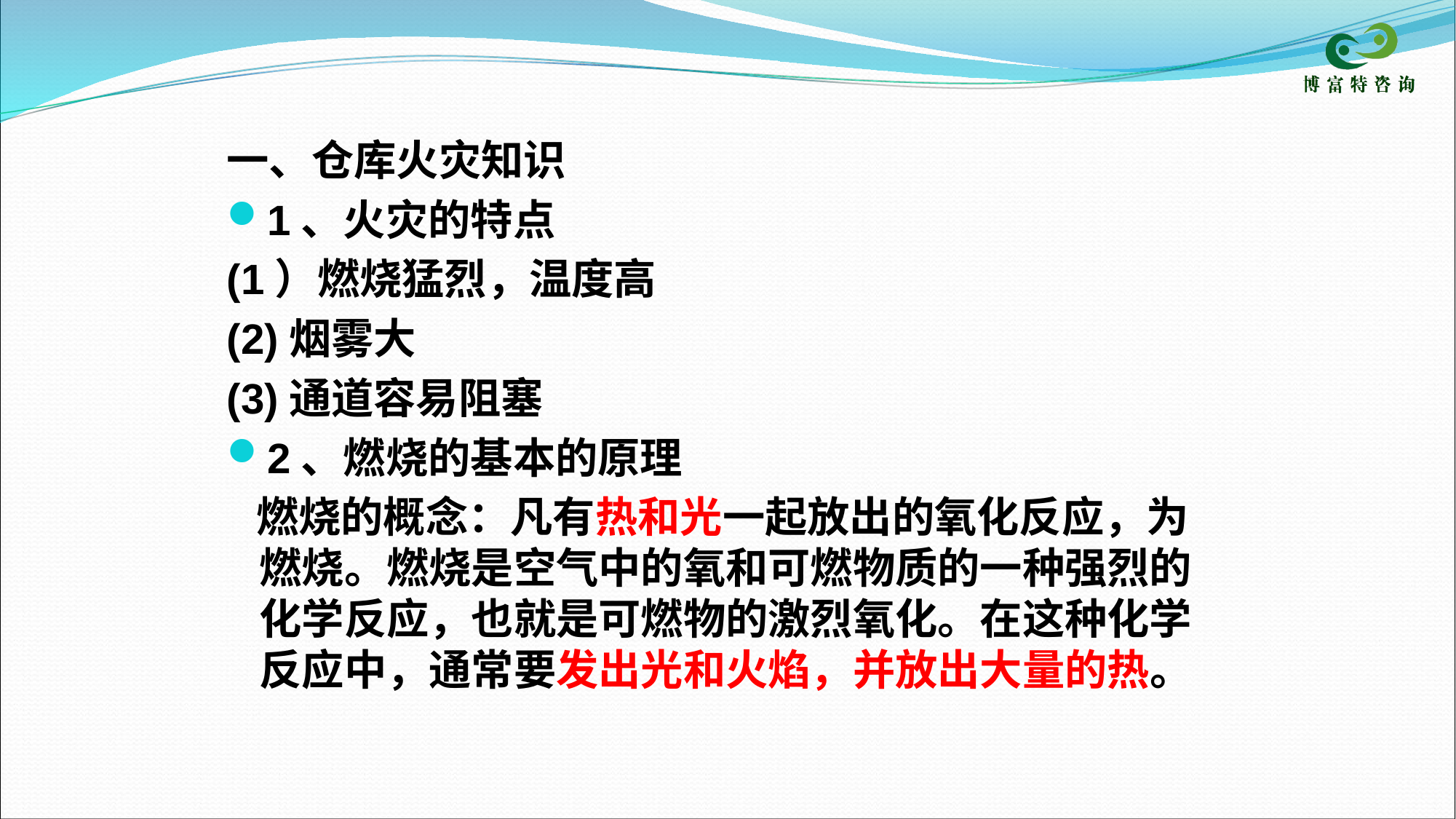

一、仓库火灾知识
1、火灾的特点
(1）燃烧猛烈，温度高
(2)烟雾大
(3)通道容易阻塞
2、燃烧的基本的原理
  燃烧的概念：凡有热和光一起放出的氧化反应，为燃烧。燃烧是空气中的氧和可燃物质的一种强烈的化学反应，也就是可燃物的激烈氧化。在这种化学反应中，通常要发出光和火焰，并放出大量的热。